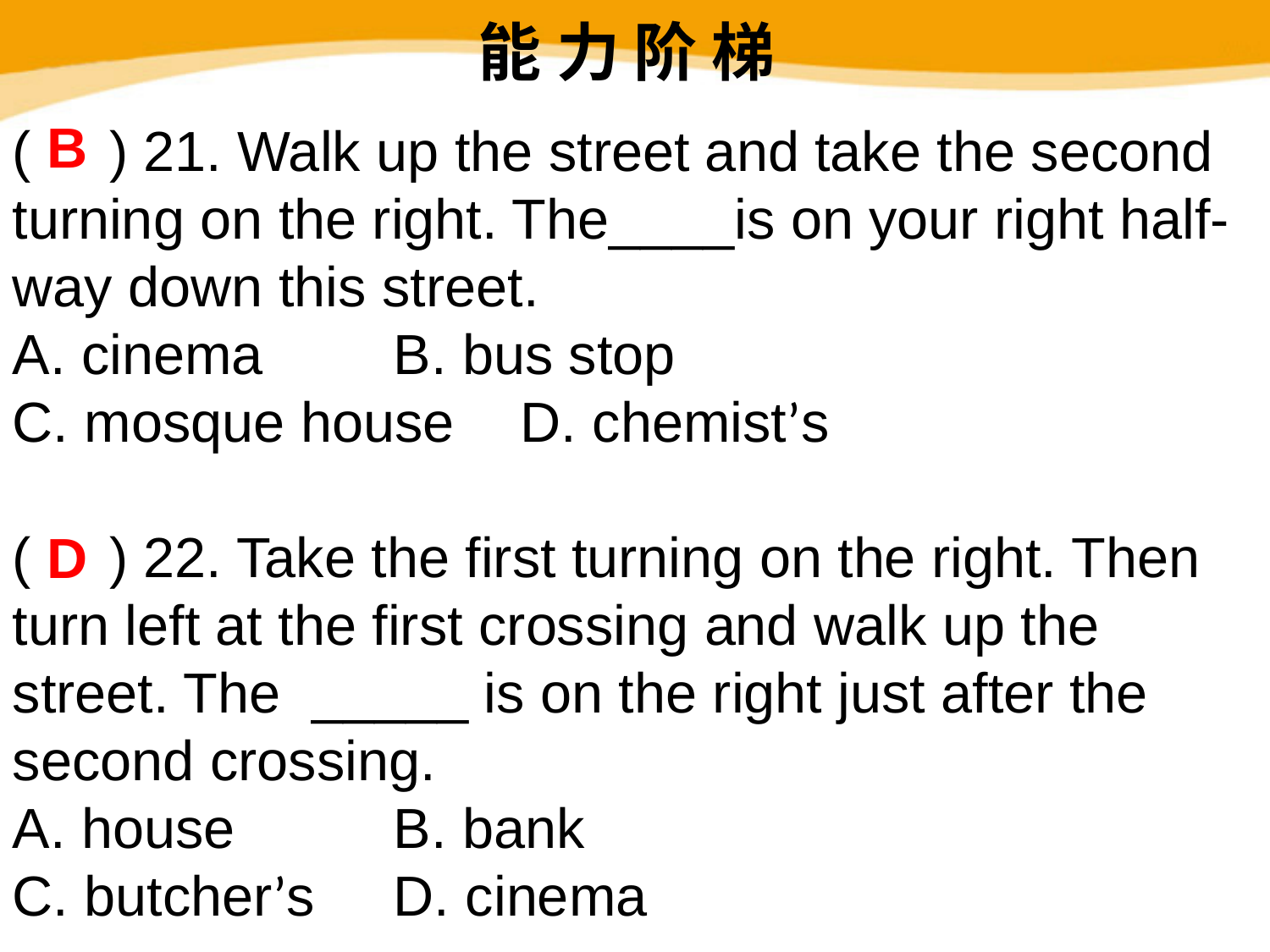

能 力 阶 梯
B
(     ) 21. Walk up the street and take the second turning on the right. The____is on your right half-way down this street.
A. cinema		B. bus stop
C. mosque house	D. chemist’s

(     ) 22. Take the first turning on the right. Then turn left at the first crossing and walk up the street. The  _____ is on the right just after the second crossing.
A. house		B. bank
C. butcher’s	D. cinema
D